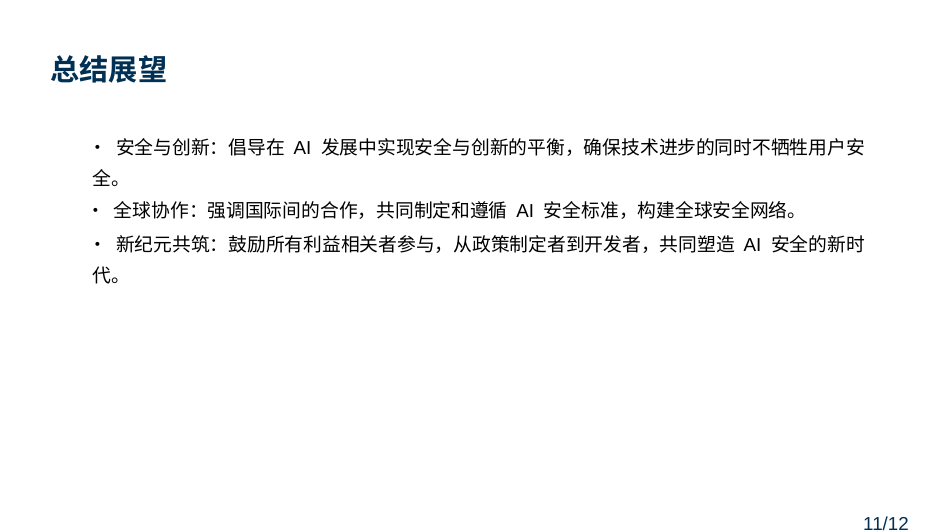

总结展望
• 安全与创新：倡导在 AI 发展中实现安全与创新的平衡，确保技术进步的同时不牺牲用户安
全。
• 全球协作：强调国际间的合作，共同制定和遵循 AI 安全标准，构建全球安全网络。
• 新纪元共筑：鼓励所有利益相关者参与，从政策制定者到开发者，共同塑造 AI 安全的新时
代。
11/12